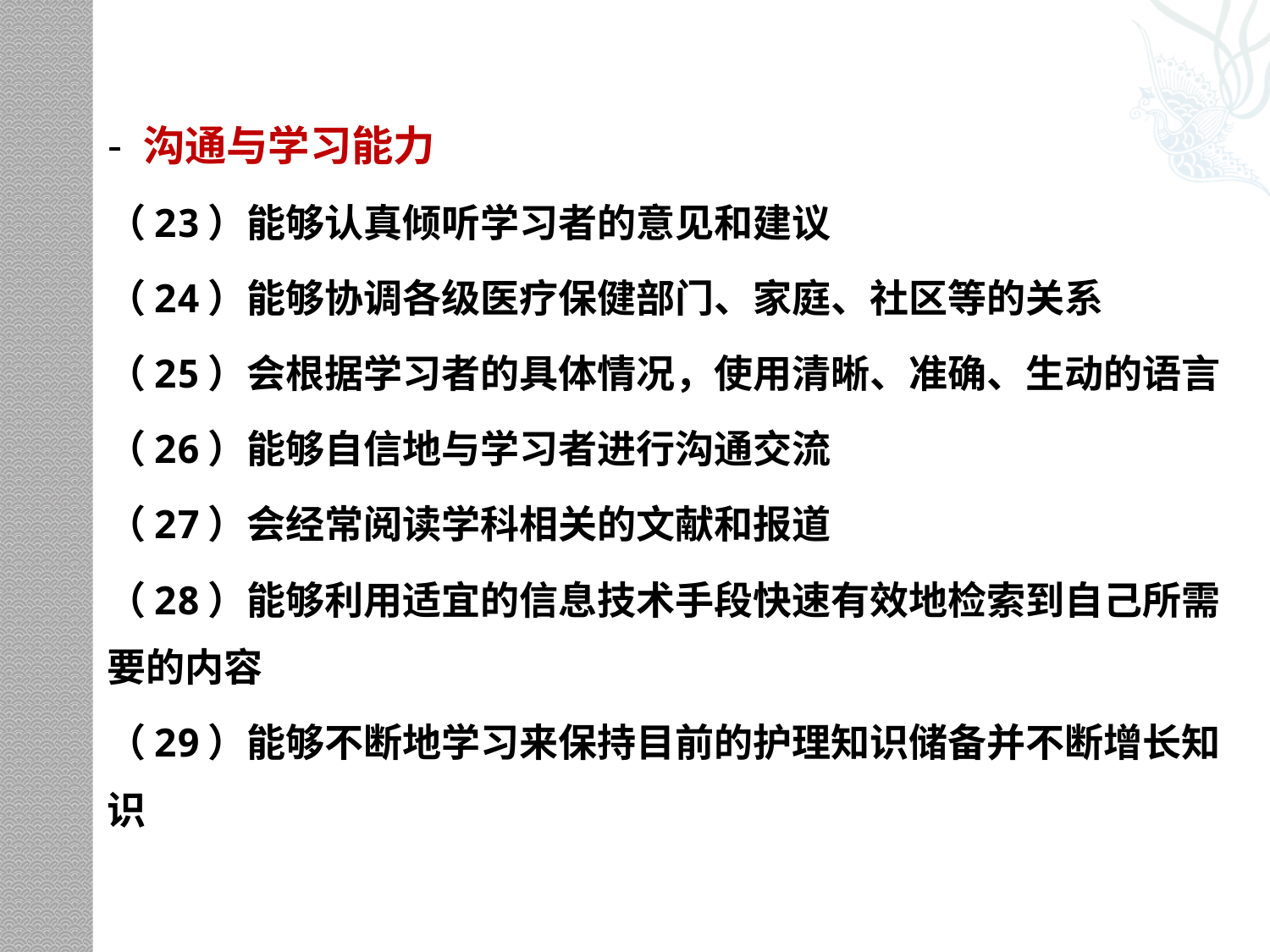

#
- 沟通与学习能力
（23）能够认真倾听学习者的意见和建议
（24）能够协调各级医疗保健部门、家庭、社区等的关系
（25）会根据学习者的具体情况，使用清晰、准确、生动的语言
（26）能够自信地与学习者进行沟通交流
（27）会经常阅读学科相关的文献和报道
（28）能够利用适宜的信息技术手段快速有效地检索到自己所需要的内容
（29）能够不断地学习来保持目前的护理知识储备并不断增长知识